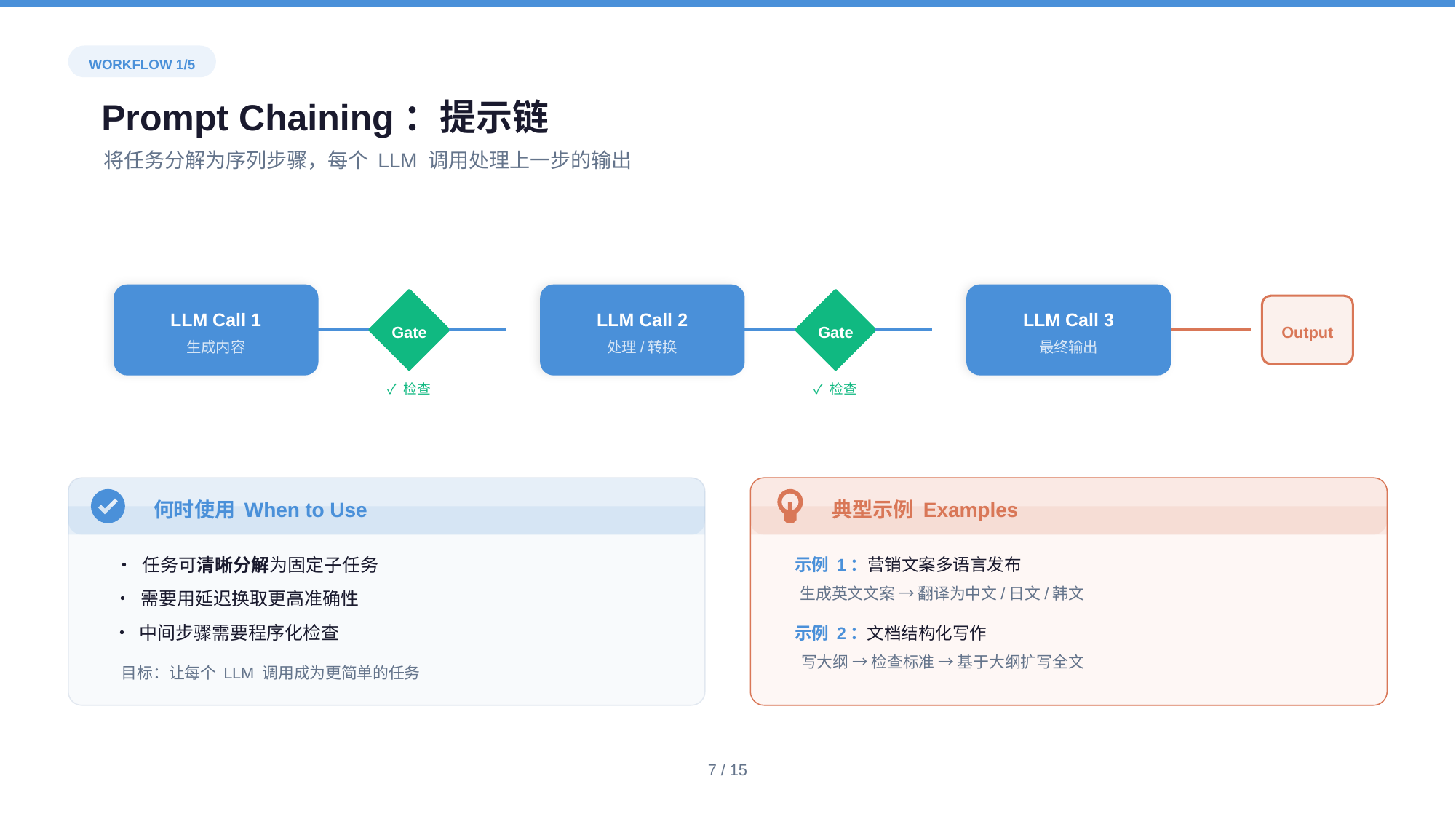

WORKFLOW 1/5
Prompt Chaining：提示链
将任务分解为序列步骤，每个 LLM 调用处理上一步的输出

Gate

Gate

LLM Call 1
LLM Call 2
LLM Call 3
Output

生成内容
处理/转换
最终输出
✓ 检查
✓ 检查

何时使用 When to Use

• 任务可清晰分解为固定子任务
• 需要用延迟换取更高准确性
• 中间步骤需要程序化检查
目标：让每个 LLM 调用成为更简单的任务

典型示例 Examples

示例 1：营销文案多语言发布
生成英文文案 → 翻译为中文/日文/韩文
示例 2：文档结构化写作
写大纲 → 检查标准 → 基于大纲扩写全文
7 / 15